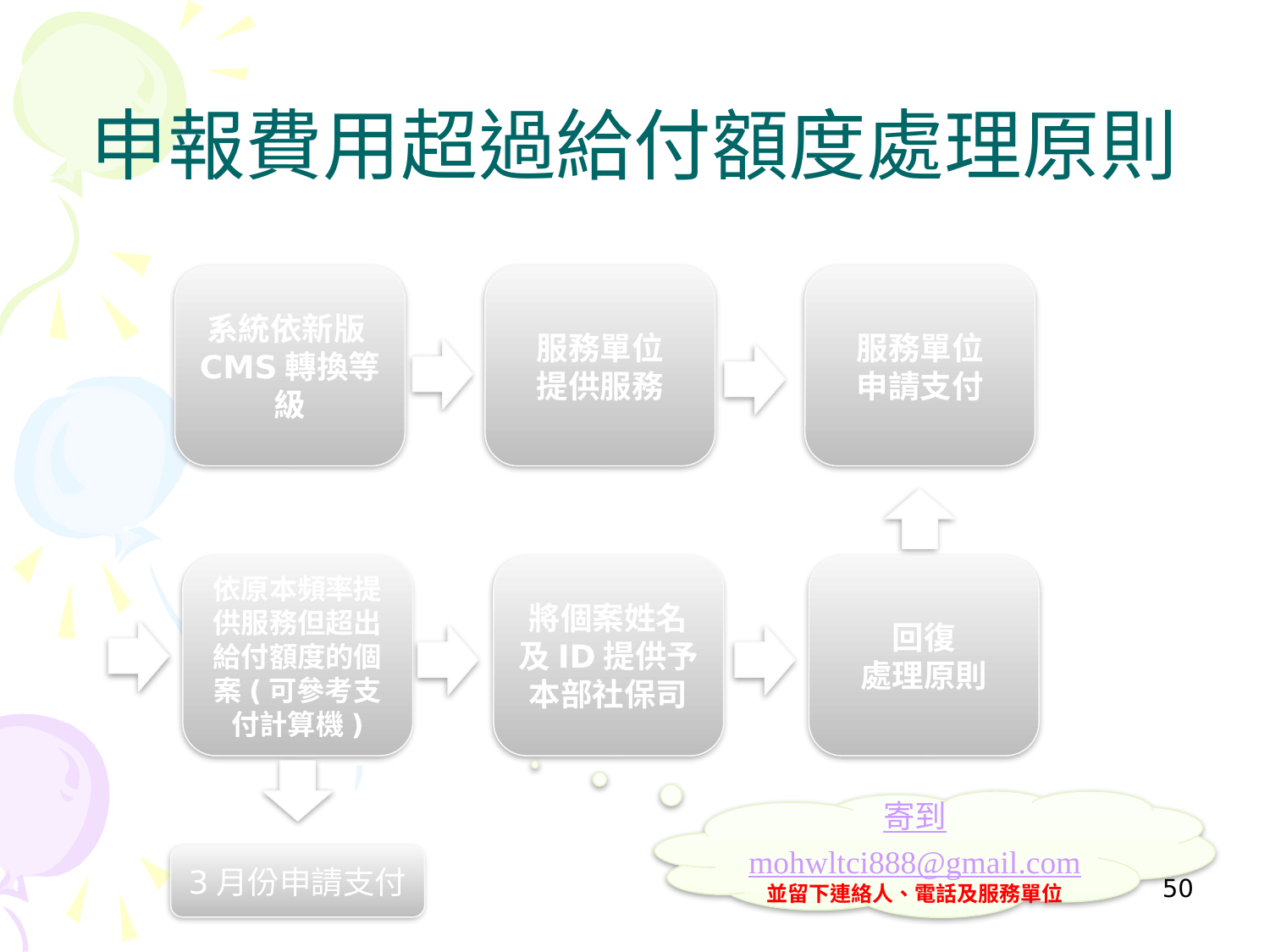

# 申報費用超過給付額度處理原則
系統依新版CMS轉換等級
服務單位
提供服務
服務單位
申請支付

依原本頻率提供服務但超出給付額度的個案(可參考支付計算機)
將個案姓名及ID提供予本部社保司
回復
處理原則

寄到mohwltci888@gmail.com
並留下連絡人、電話及服務單位
3月份申請支付
50